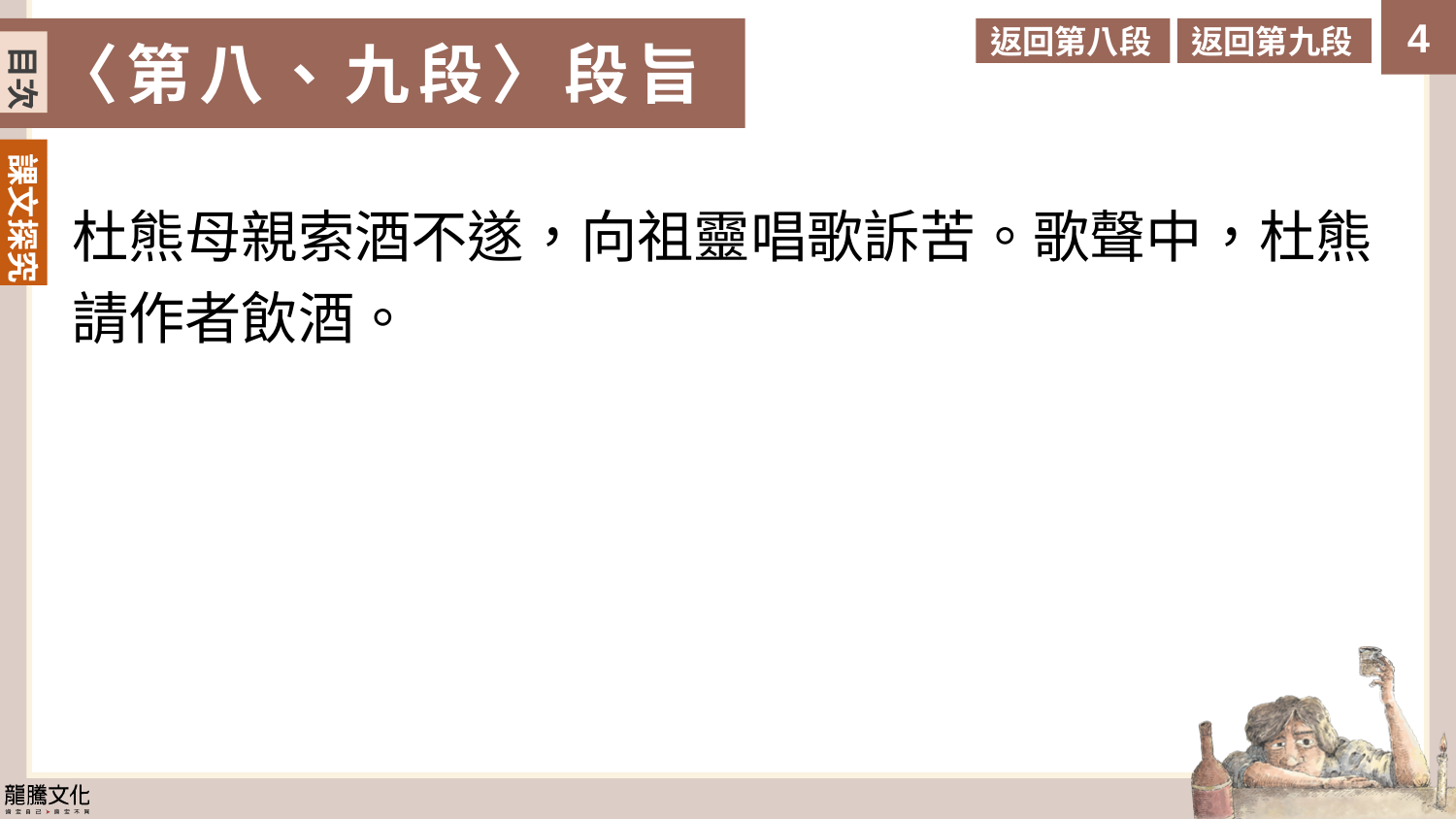

返回第八段
返回第九段
〈第八、九段〉段旨
目次
杜熊母親索酒不遂，向祖靈唱歌訴苦。歌聲中，杜熊請作者飲酒。